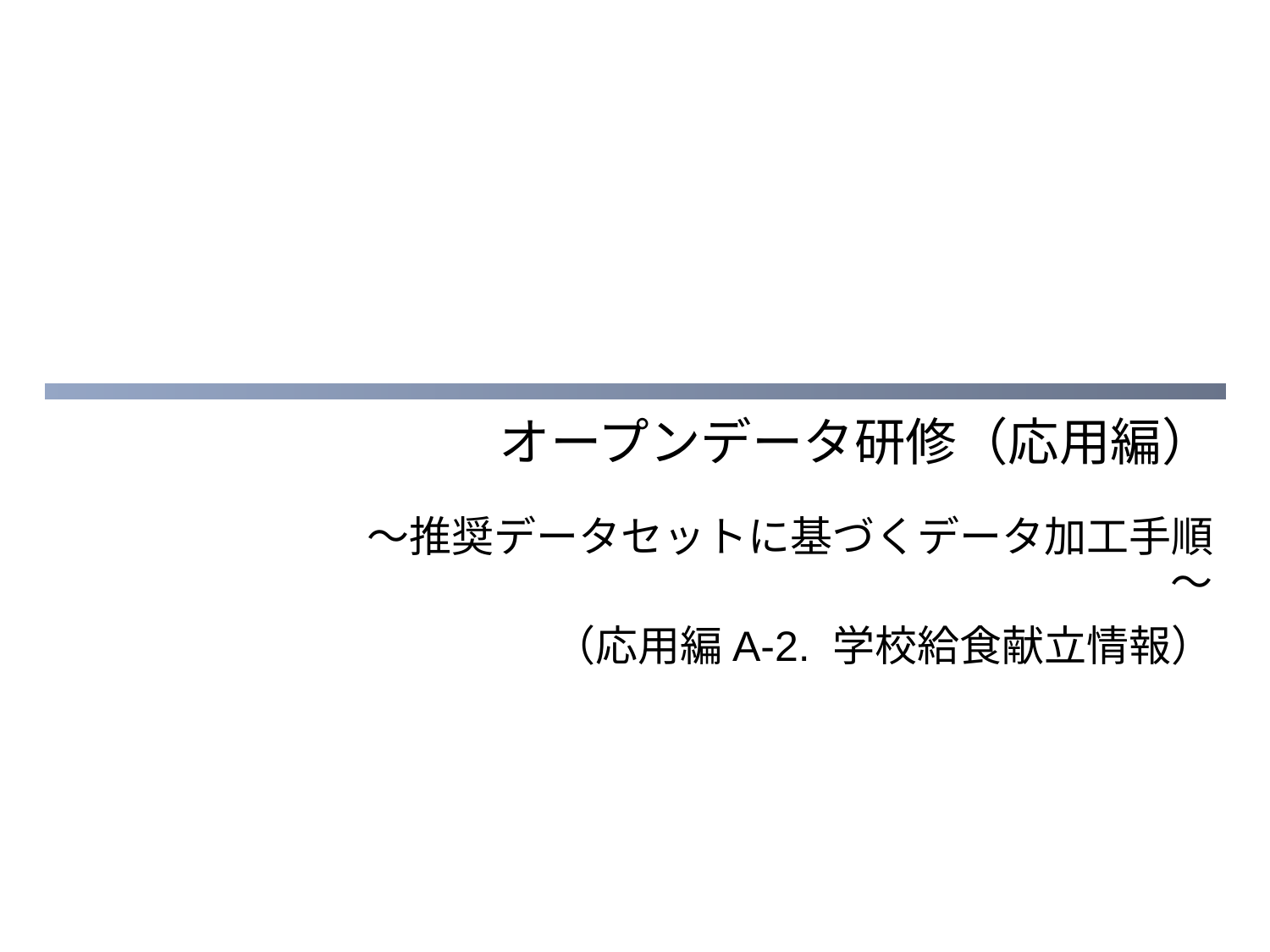

# オープンデータ研修（応用編）
～推奨データセットに基づくデータ加工手順～
（応用編A-2. 学校給食献立情報）